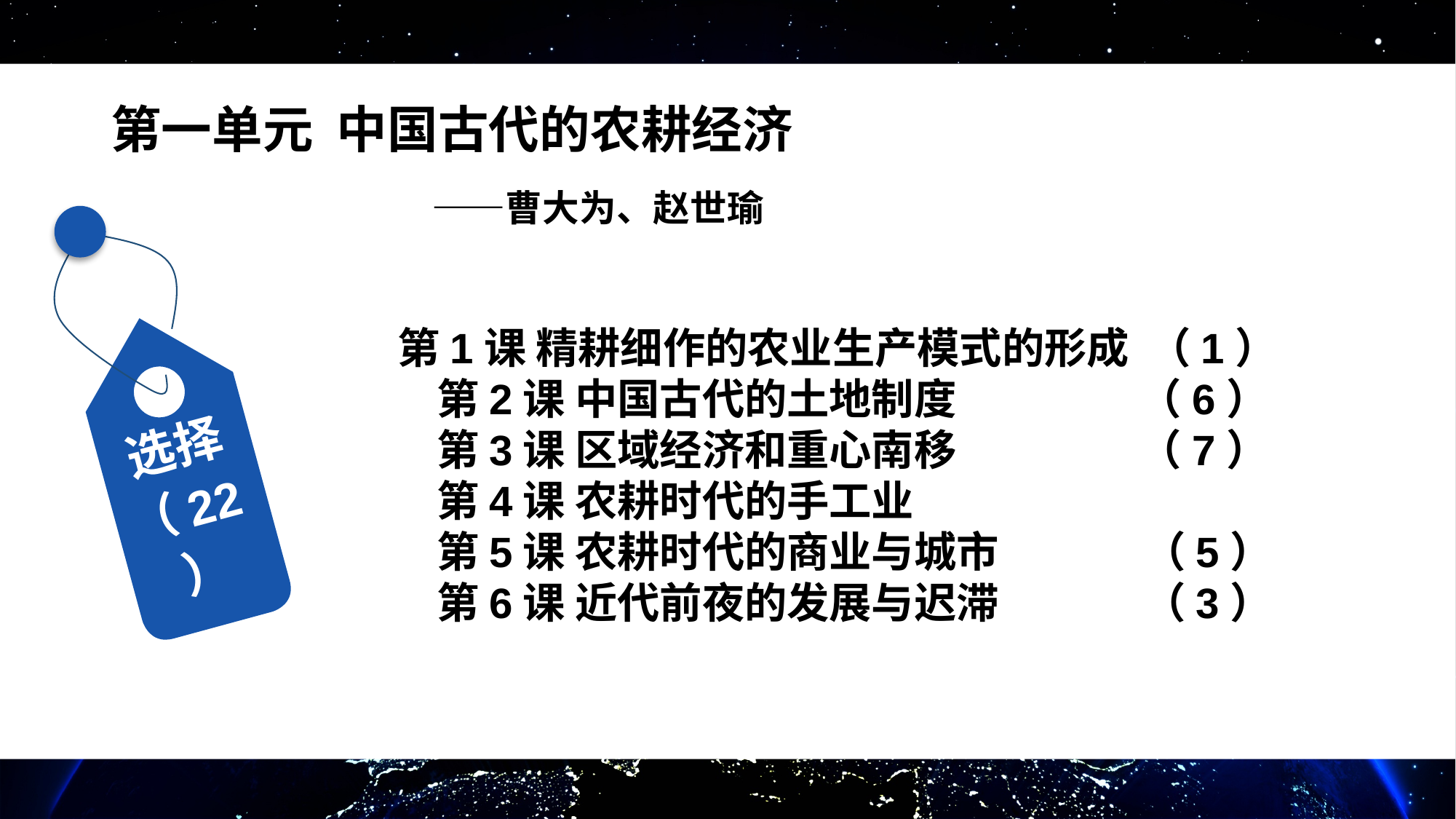

# 第一单元  中国古代的农耕经济 ——曹大为、赵世瑜

选择
（22）

第1课 精耕细作的农业生产模式的形成  （1）
   第2课 中国古代的土地制度                   （6）
   第3课 区域经济和重心南移                   （7）
   第4课 农耕时代的手工业
   第5课 农耕时代的商业与城市               （5）
   第6课 近代前夜的发展与迟滞               （3）